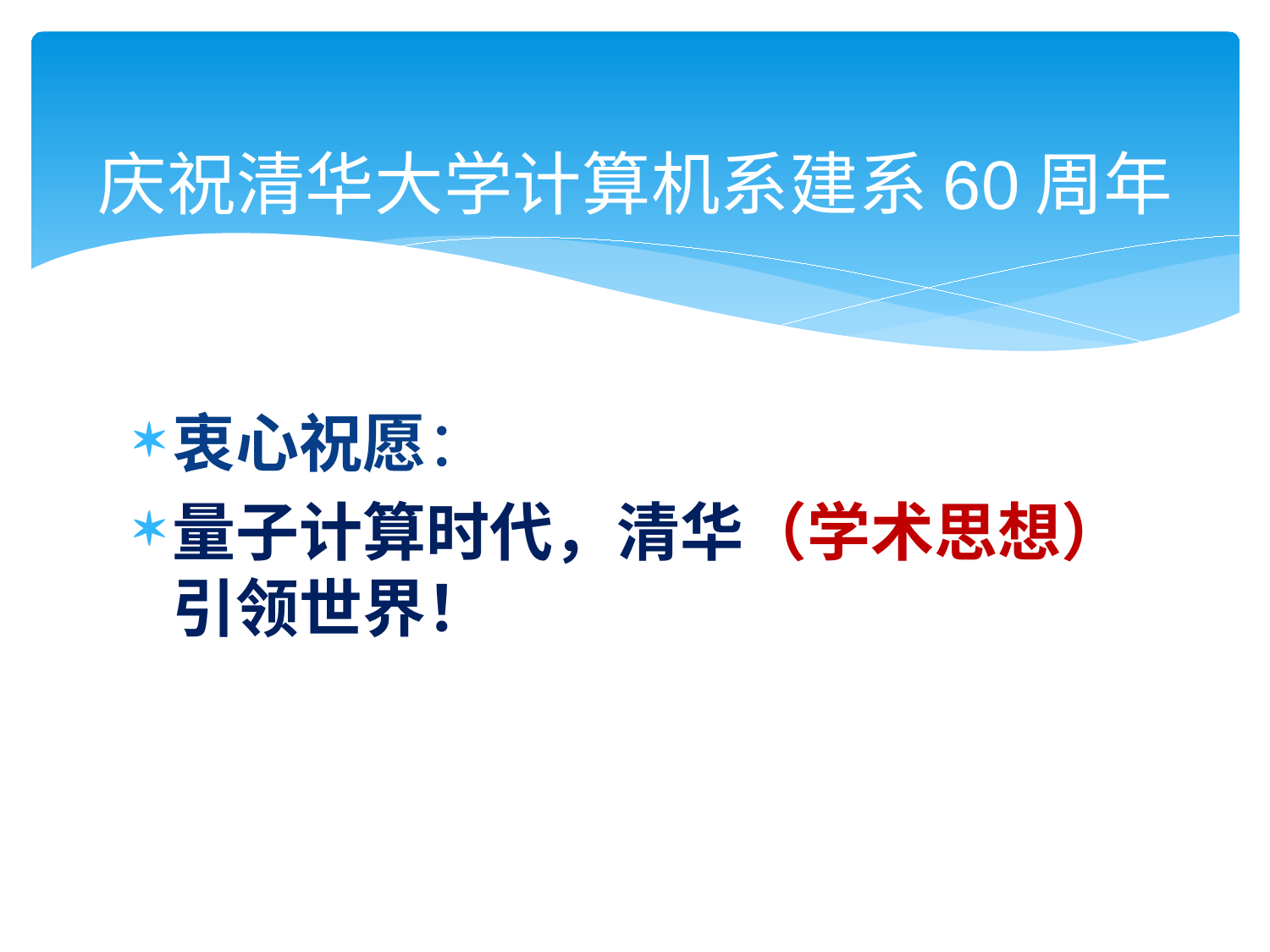

# 庆祝清华大学计算机系建系60周年

衷心祝愿：
量子计算时代，清华（学术思想）引领世界！